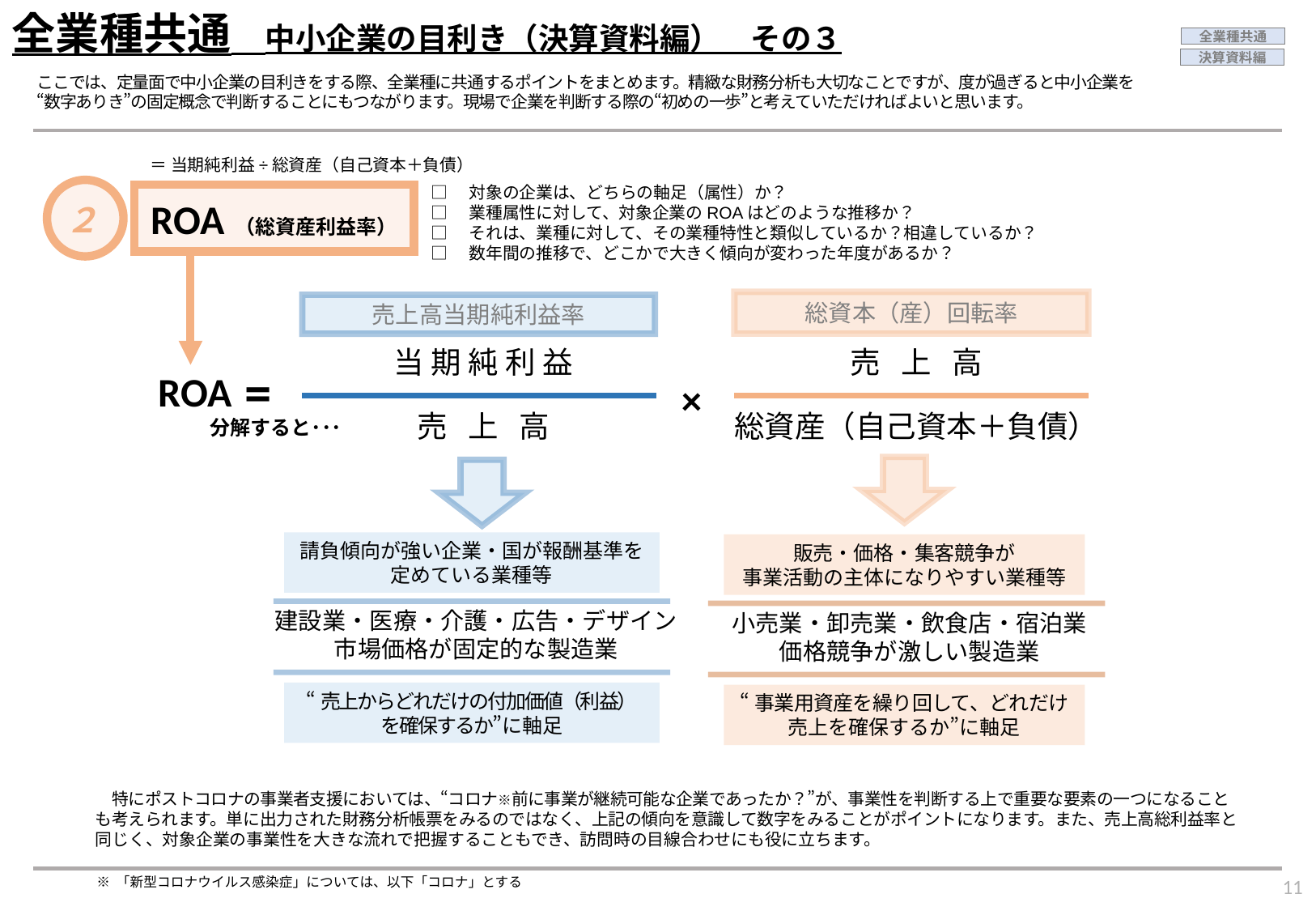

全業種共通　中小企業の目利き（決算資料編）　その３
全業種共通
決算資料編
ここでは、定量面で中小企業の目利きをする際、全業種に共通するポイントをまとめます。精緻な財務分析も大切なことですが、度が過ぎると中小企業を“数字ありき”の固定概念で判断することにもつながります。現場で企業を判断する際の“初めの一歩”と考えていただければよいと思います。
＝ 当期純利益÷総資産（自己資本＋負債）
□　対象の企業は、どちらの軸足（属性）か？
□　業種属性に対して、対象企業のROAはどのような推移か？
□　それは、業種に対して、その業種特性と類似しているか？相違しているか？
□　数年間の推移で、どこかで大きく傾向が変わった年度があるか？

２
ROA（総資産利益率）
総資本（産）回転率
売   上   高
総資産（自己資本＋負債）
売上高当期純利益率
当 期 純 利 益
売   上   高
=
×
ROA
　　　　　　　　分解すると･･･

請負傾向が強い企業・国が報酬基準を定めている業種等
建設業・医療・介護・広告・デザイン
市場価格が固定的な製造業
“売上からどれだけの付加価値（利益）
を確保するか”に軸足
販売・価格・集客競争が
事業活動の主体になりやすい業種等
小売業・卸売業・飲食店・宿泊業
価格競争が激しい製造業
“事業用資産を繰り回して、どれだけ売上を確保するか”に軸足
　特にポストコロナの事業者支援においては、“コロナ※前に事業が継続可能な企業であったか？”が、事業性を判断する上で重要な要素の一つになることも考えられます。単に出力された財務分析帳票をみるのではなく、上記の傾向を意識して数字をみることがポイントになります。また、売上高総利益率と同じく、対象企業の事業性を大きな流れで把握することもでき、訪問時の目線合わせにも役に立ちます。
11
※ 「新型コロナウイルス感染症」については、以下「コロナ」とする